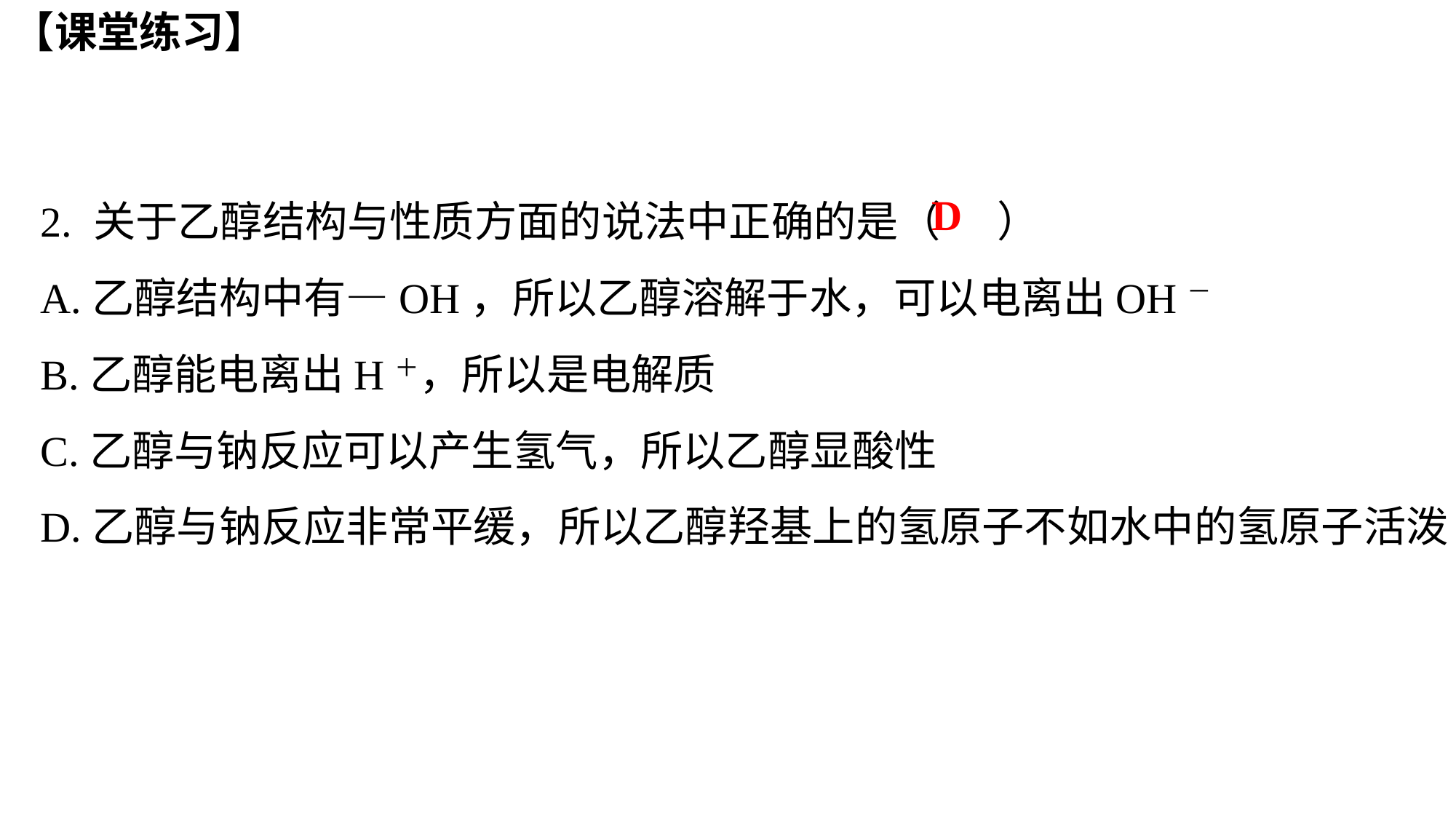

【课堂练习】
2. 关于乙醇结构与性质方面的说法中正确的是（      ）
A.乙醇结构中有—OH，所以乙醇溶解于水，可以电离出OH－
B.乙醇能电离出H＋，所以是电解质
C.乙醇与钠反应可以产生氢气，所以乙醇显酸性
D.乙醇与钠反应非常平缓，所以乙醇羟基上的氢原子不如水中的氢原子活泼
D